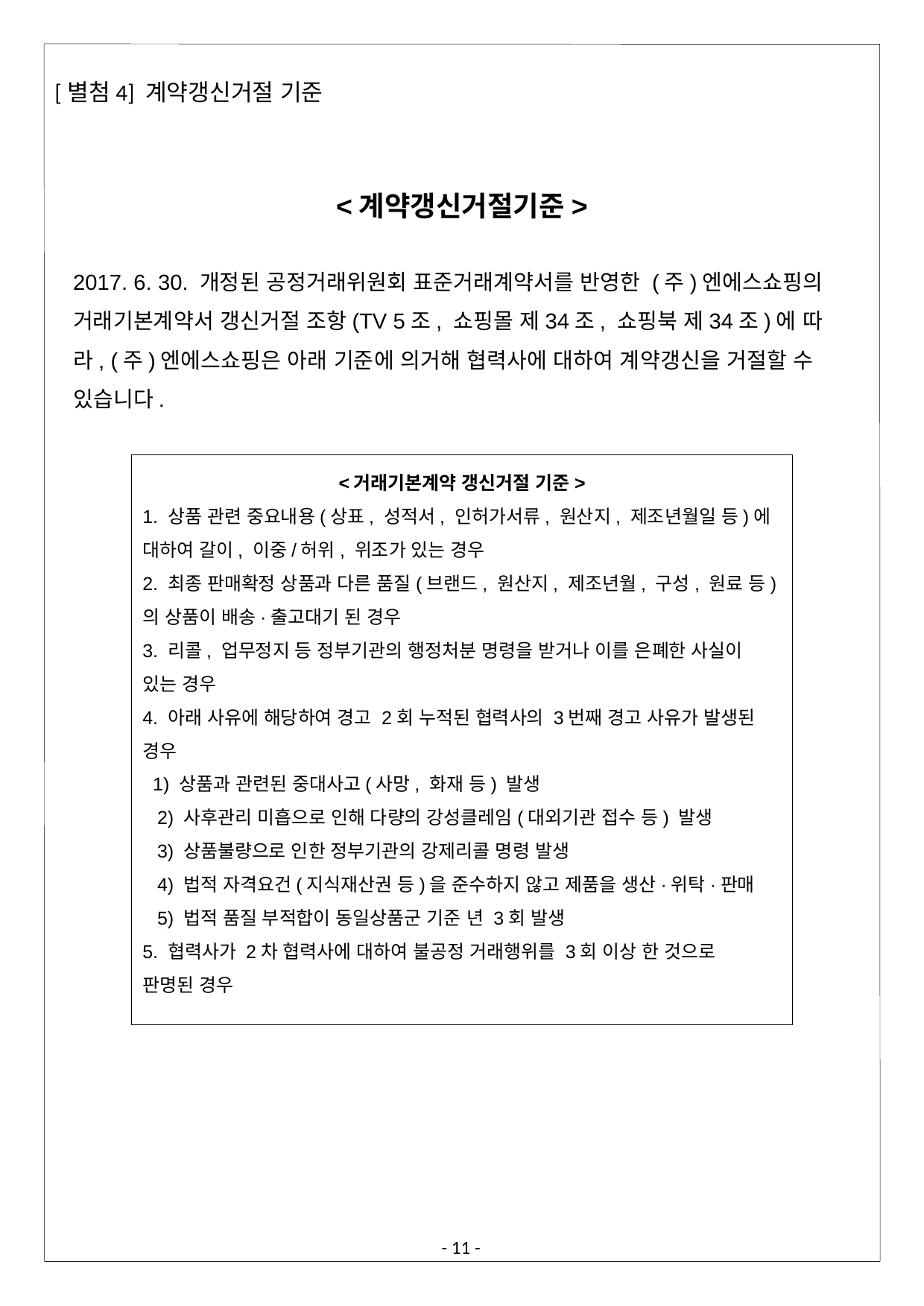

[별첨4] 계약갱신거절 기준
<계약갱신거절기준>

2017. 6. 30. 개정된 공정거래위원회 표준거래계약서를 반영한 (주)엔에스쇼핑의 거래기본계약서 갱신거절 조항(TV 5조, 쇼핑몰 제34조, 쇼핑북 제34조)에 따라, (주)엔에스쇼핑은 아래 기준에 의거해 협력사에 대하여 계약갱신을 거절할 수 있습니다.
<거래기본계약 갱신거절 기준>
1. 상품 관련 중요내용(상표, 성적서, 인허가서류, 원산지, 제조년월일 등)에 대하여 갈이, 이중/허위, 위조가 있는 경우
2. 최종 판매확정 상품과 다른 품질(브랜드, 원산지, 제조년월, 구성, 원료 등)의 상품이 배송·출고대기 된 경우
3. 리콜, 업무정지 등 정부기관의 행정처분 명령을 받거나 이를 은폐한 사실이 있는 경우
4. 아래 사유에 해당하여 경고 2회 누적된 협력사의 3번째 경고 사유가 발생된 경우
  1) 상품과 관련된 중대사고(사망, 화재 등) 발생
  2) 사후관리 미흡으로 인해 다량의 강성클레임(대외기관 접수 등) 발생
  3) 상품불량으로 인한 정부기관의 강제리콜 명령 발생
  4) 법적 자격요건(지식재산권 등)을 준수하지 않고 제품을 생산·위탁·판매
  5) 법적 품질 부적합이 동일상품군 기준 년 3회 발생
5. 협력사가 2차 협력사에 대하여 불공정 거래행위를 3회 이상 한 것으로
판명된 경우

- 11 -